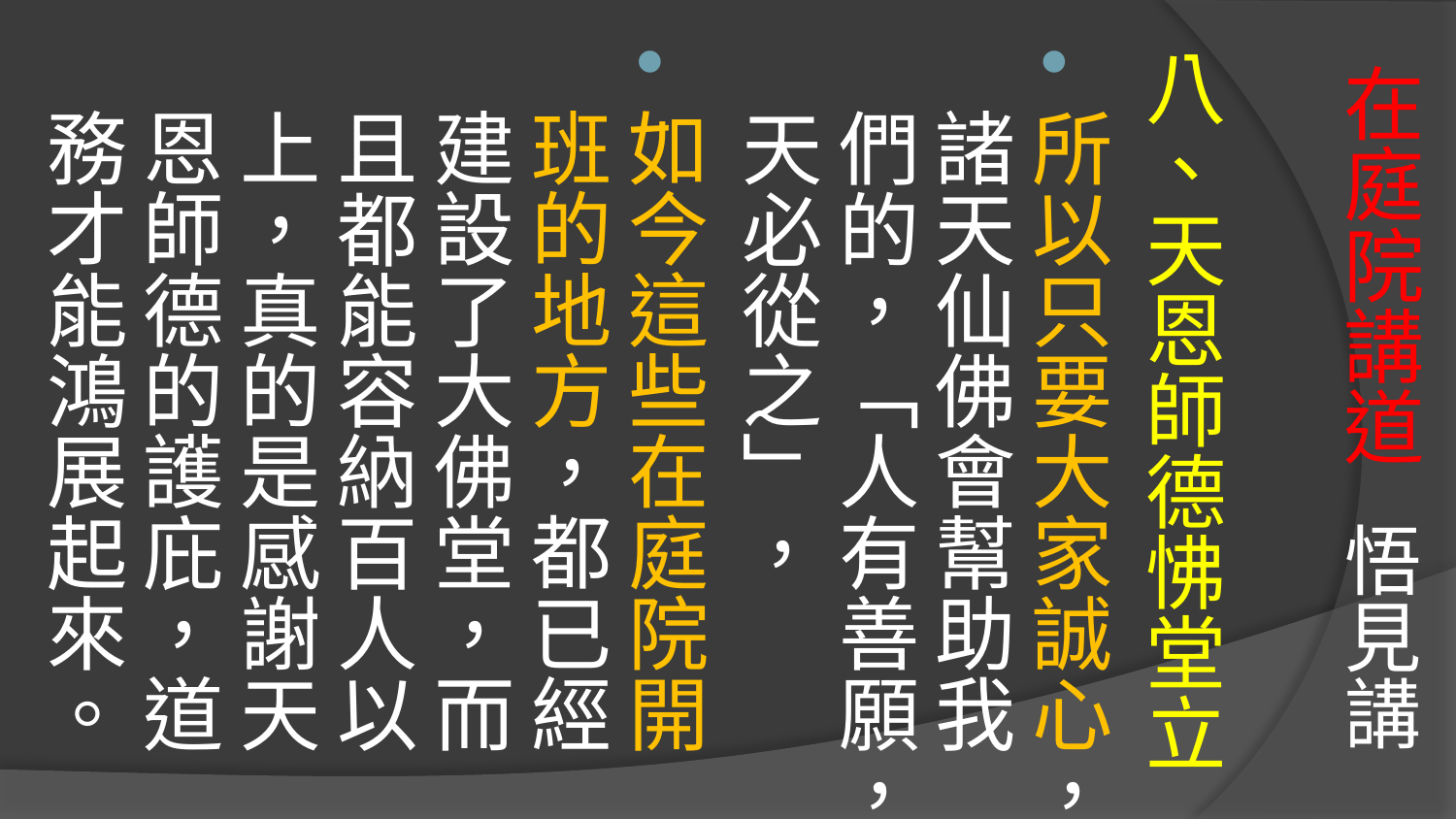

# 在庭院講道   悟見講
八、天恩師德怫堂立
所以只要大家誠心，諸天仙佛會幫助我們的，「人有善願，天必從之」，
如今這些在庭院開班的地方，都已經建設了大佛堂，而且都能容納百人以上，真的是感謝天恩師德的護庇，道務才能鴻展起來。